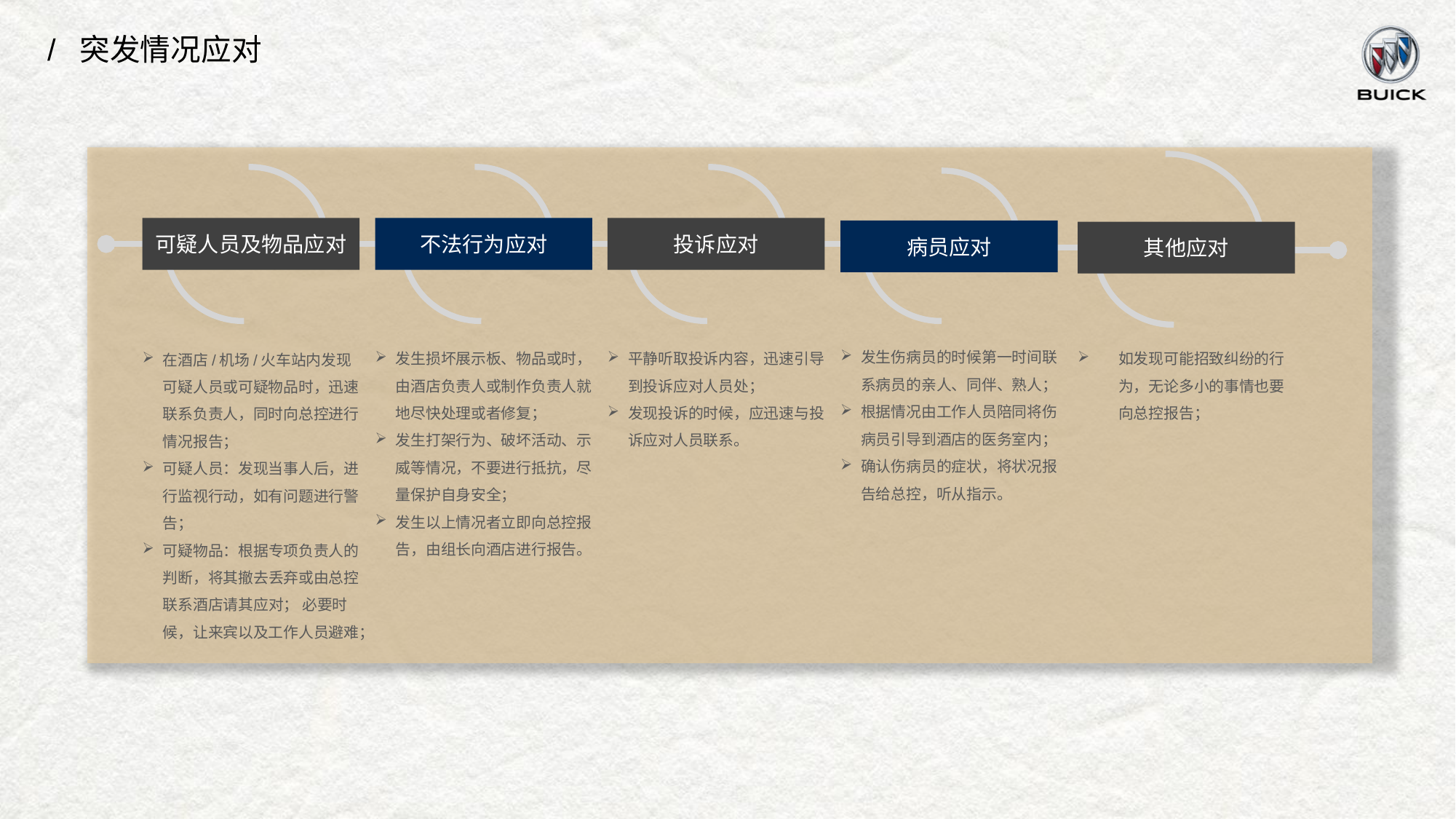

/  突发情况应对

可疑人员及物品应对

不法行为应对

投诉应对

病员应对

其他应对

发生伤病员的时候第一时间联系病员的亲人、同伴、熟人；
根据情况由工作人员陪同将伤病员引导到酒店的医务室内；
确认伤病员的症状，将状况报告给总控，听从指示。
发生损坏展示板、物品或时，由酒店负责人或制作负责人就地尽快处理或者修复；
发生打架行为、破坏活动、示威等情况，不要进行抵抗，尽量保护自身安全；
发生以上情况者立即向总控报告，由组长向酒店进行报告。
平静听取投诉内容，迅速引导到投诉应对人员处；
发现投诉的时候，应迅速与投诉应对人员联系。
如发现可能招致纠纷的行为，无论多小的事情也要向总控报告；
在酒店/机场/火车站内发现可疑人员或可疑物品时，迅速联系负责人，同时向总控进行情况报告；
可疑人员：发现当事人后，进行监视行动，如有问题进行警告；
可疑物品：根据专项负责人的判断，将其撤去丢弃或由总控联系酒店请其应对； 必要时候，让来宾以及工作人员避难；